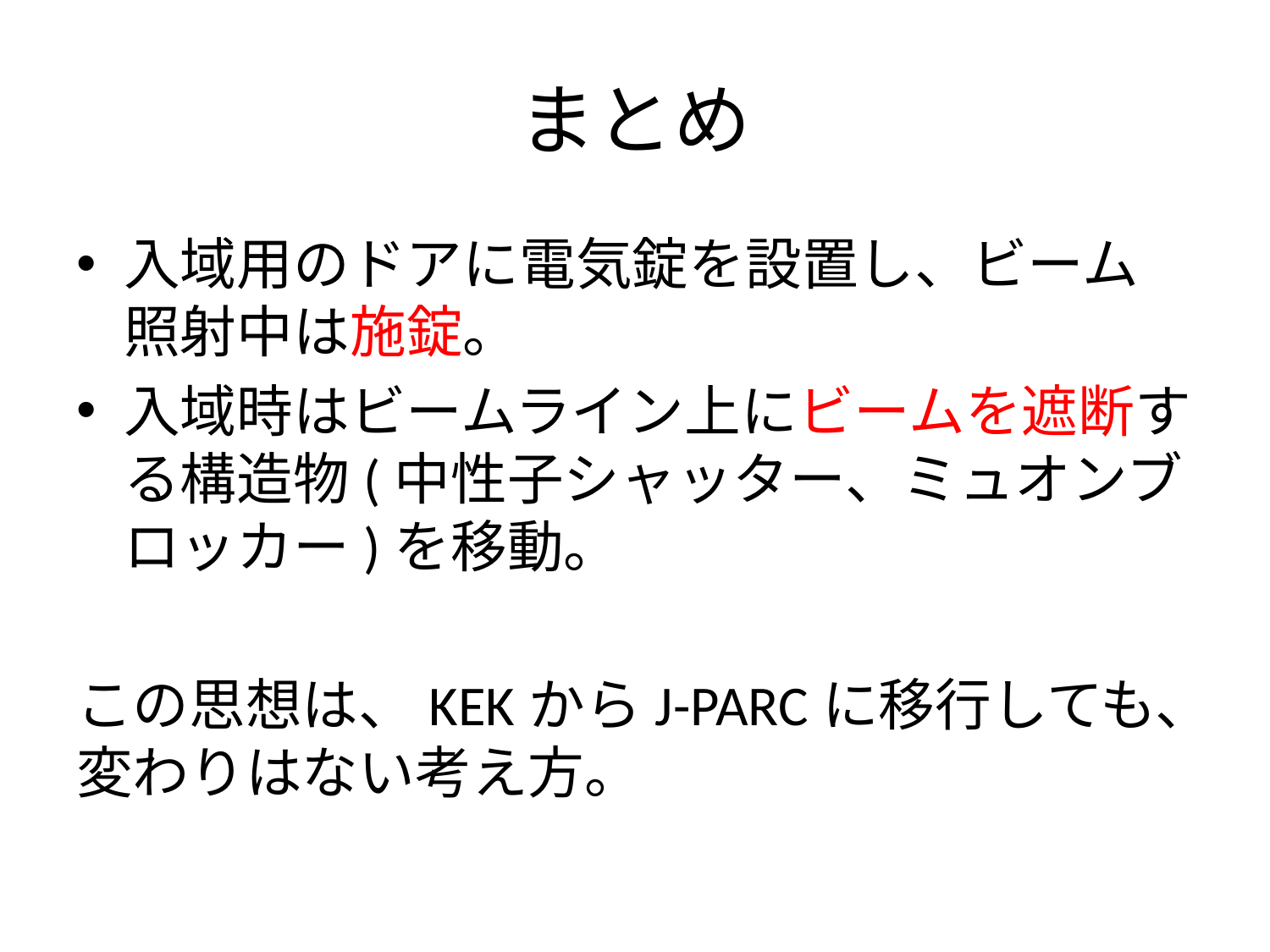

# まとめ
入域用のドアに電気錠を設置し、ビーム照射中は施錠。
入域時はビームライン上にビームを遮断する構造物(中性子シャッター、ミュオンブロッカー)を移動。

この思想は、KEKからJ-PARCに移行しても、変わりはない考え方。